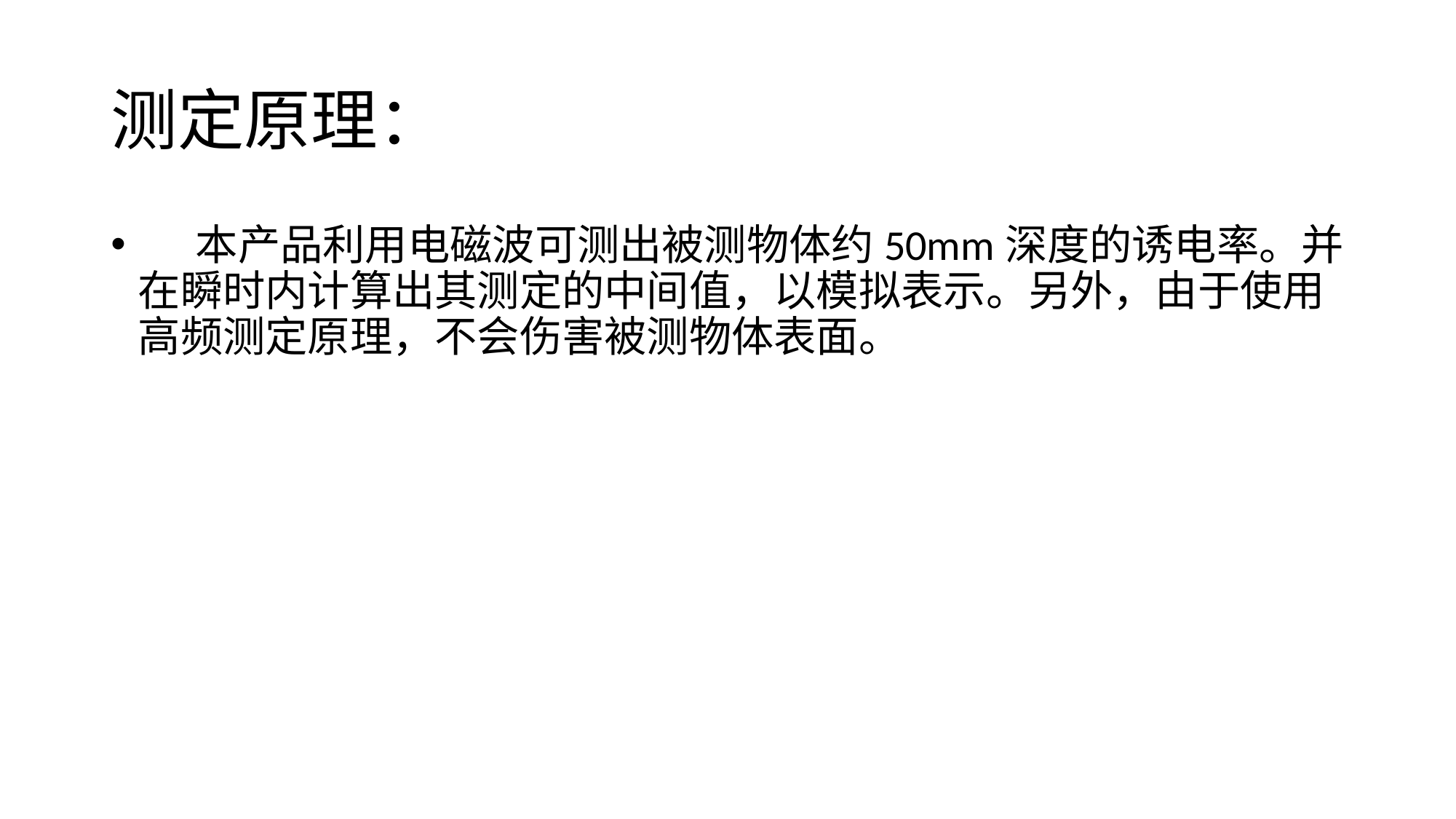

# 测定原理：
     本产品利用电磁波可测出被测物体约50mm深度的诱电率。并在瞬时内计算出其测定的中间值，以模拟表示。另外，由于使用高频测定原理，不会伤害被测物体表面。